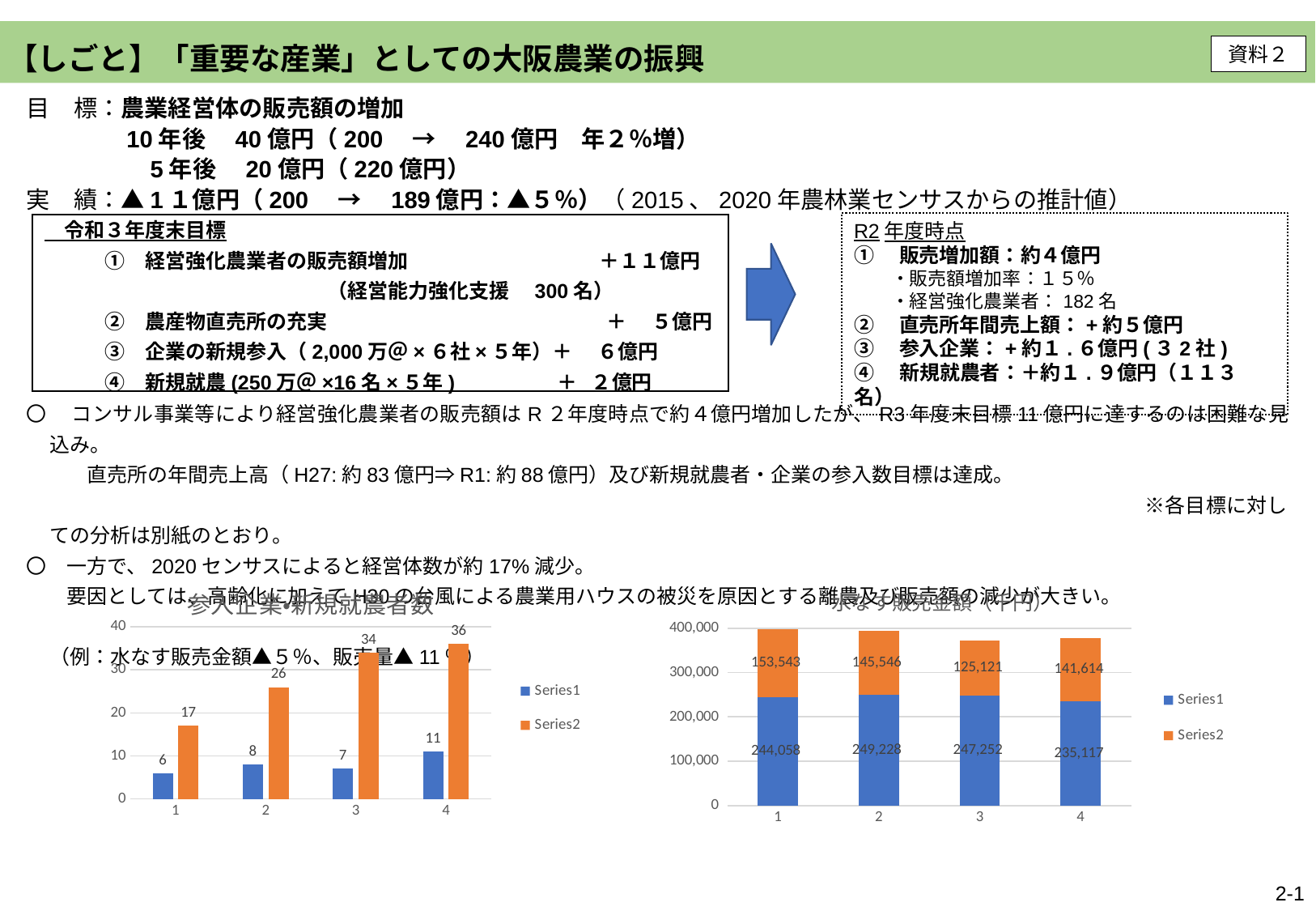

【しごと】「重要な産業」としての大阪農業の振興
資料２
目　標：農業経営体の販売額の増加
　　　　10年後　40億円（200　→　240億円　年２％増）
　　　　　5年後　20億円（220億円）
実　績：▲1１億円（200　→　189億円：▲５％）（2015、2020年農林業センサスからの推計値）

〇　 コンサル事業等により経営強化農業者の販売額はR２年度時点で約４億円増加したが、R3年度末目標11億円に達するのは困難な見込み。
　　　直売所の年間売上高（H27:約83億円⇒R1:約88億円）及び新規就農者・企業の参入数目標は達成。
　　　　　　　　　　　　　　　　　　　　　　　　　　　　　　　　　　　　　　　　　　　　　　　　　　　　　　　※各目標に対しての分析は別紙のとおり。
〇　一方で、2020センサスによると経営体数が約17%減少。
　　要因としては、高齢化に加えてH30の台風による農業用ハウスの被災を原因とする離農及び販売額の減少が大きい。
　　　　　　　　　　　　　　　　　　　　　　　　　　　　　　　　　　　　　　　　　　　　　　　　　　　　　　　　　　　　　　（例：水なす販売金額▲５％、販売量▲11％）

➡　経営強化農業者の販売額増加については、目標＋11億円を達成するのは難しい見込み。また、直売所の年間売上額、参入企業・新規就農者の数についてはR２年度実績で目標を達成したが、参入企業の販売額増加目標は達成が困難な見込み。
R2年度時点
①　販売増加額：約４億円
　　・販売額増加率：１５％
　　・経営強化農業者：182名
②　直売所年間売上額：+約５億円
③　参入企業：+約１.６億円(３2社)
④　新規就農者：＋約１.９億円（１１３名）
　令和３年度末目標
　　　①　経営強化農業者の販売額増加　　 　　　　　　　 ＋１１億円
　　　　　　　　　　　　　　（経営能力強化支援　300名）
　　　②　農産物直売所の充実　　　　　　　　　　　　        ＋　 ５億円
　　　③　企業の新規参入（2,000万＠×６社×５年）＋　 ６億円
　　　④　新規就農(250万＠×16名×５年)　        　　＋   ２億円

### Chart: 参入企業・新規就農者数

| Category |  |  |
|---|---|---|

### Chart: 水なす販売金額（千円）

| Category |  |  |
|---|---|---|
2-1